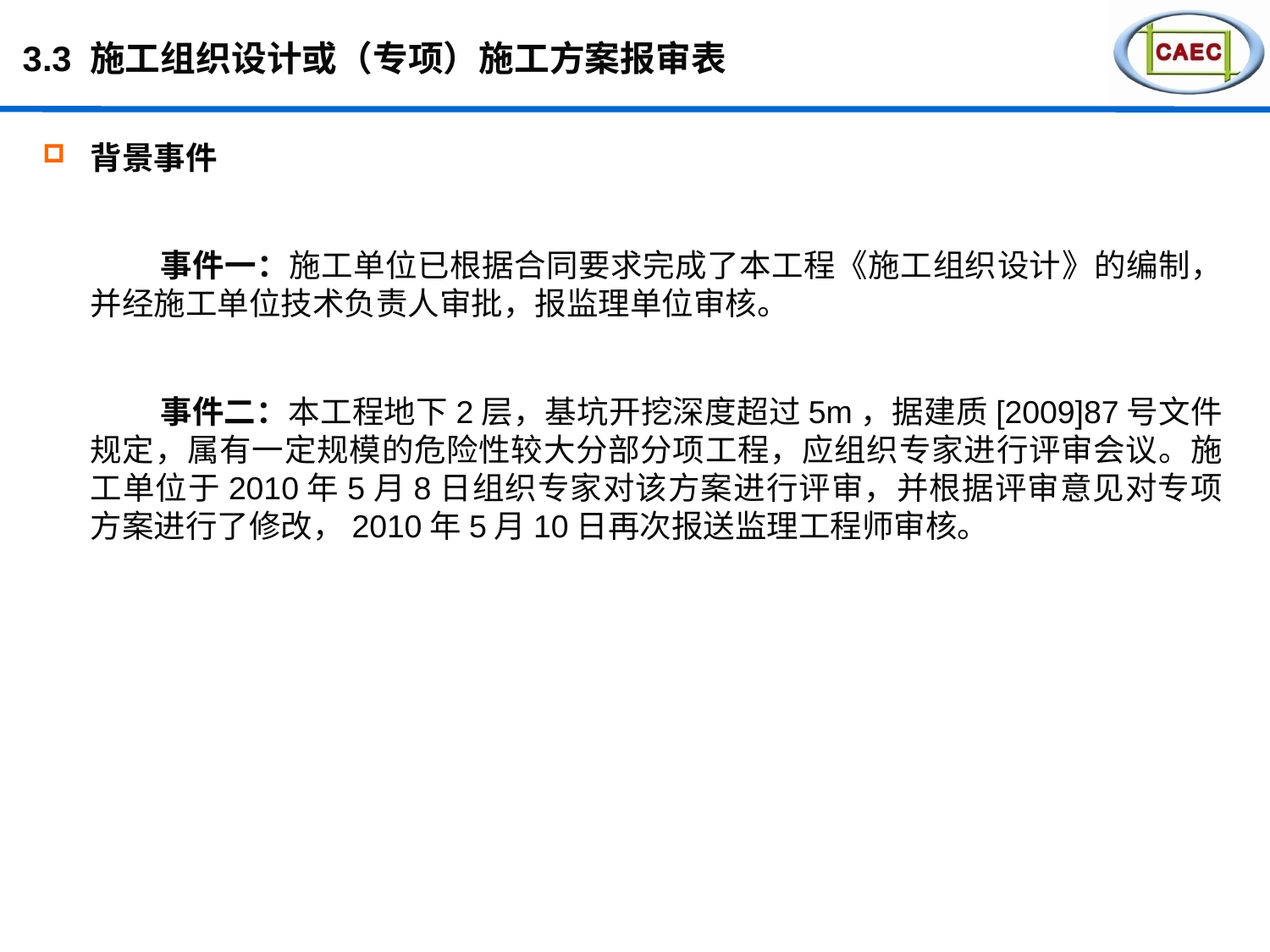

# 3.3 施工组织设计或（专项）施工方案报审表
背景事件

事件一：施工单位已根据合同要求完成了本工程《施工组织设计》的编制，并经施工单位技术负责人审批，报监理单位审核。

事件二：本工程地下2层，基坑开挖深度超过5m，据建质[2009]87号文件规定，属有一定规模的危险性较大分部分项工程，应组织专家进行评审会议。施工单位于2010年5月8日组织专家对该方案进行评审，并根据评审意见对专项方案进行了修改，2010年5月10日再次报送监理工程师审核。